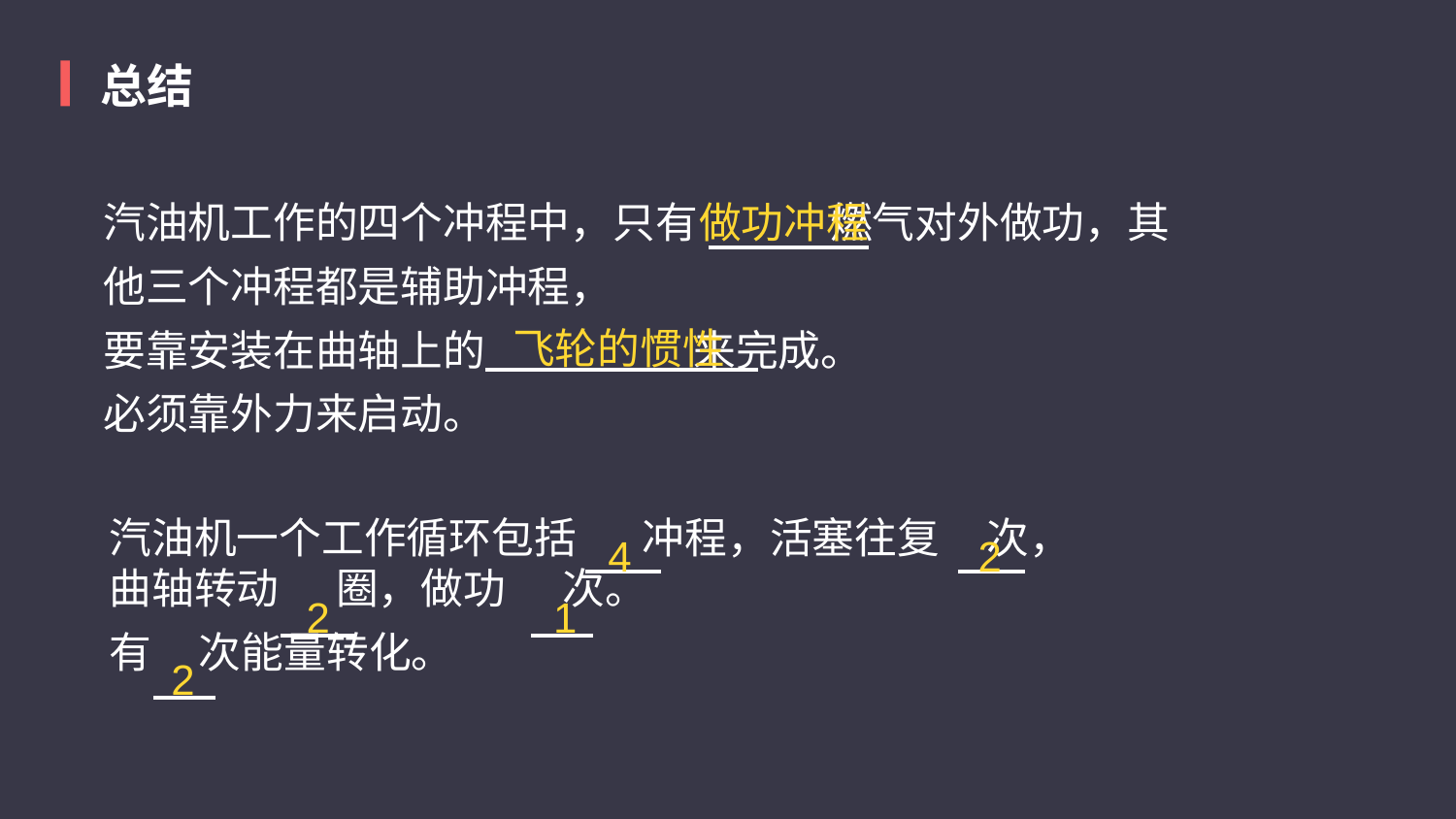

总结

汽油机工作的四个冲程中，只有              燃气对外做功，其他三个冲程都是辅助冲程，
要靠安装在曲轴上的                      来完成。
必须靠外力来启动。
做功冲程
飞轮的惯性
汽油机一个工作循环包括       冲程，活塞往复     次，
曲轴转动      圈，做功      次。
有     次能量转化。
4
2
2
1
2